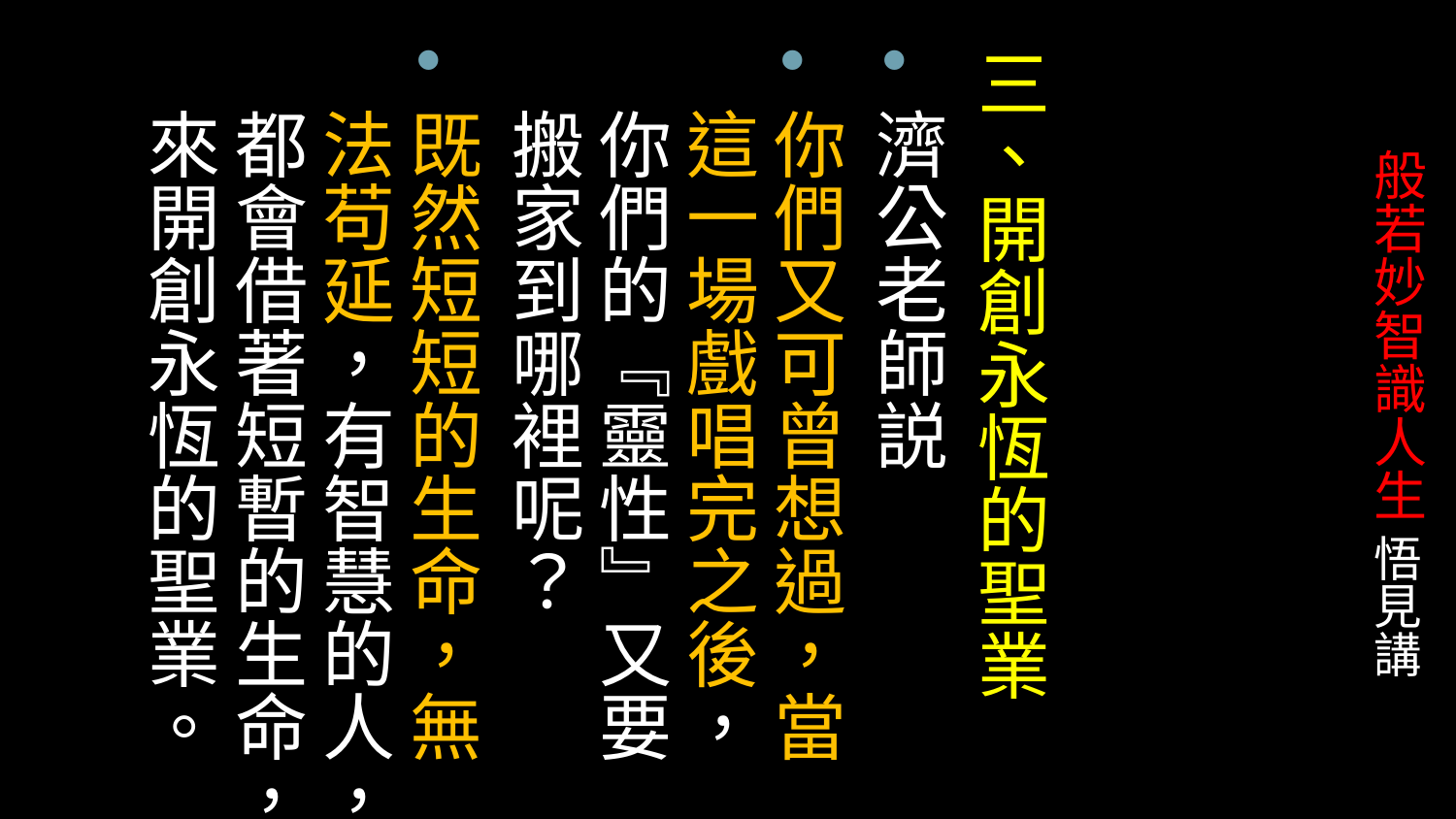

三、開創永恆的聖業
濟公老師説
你們又可曾想過，當這一場戲唱完之後，你們的『靈性』又要搬家到哪裡呢？
既然短短的生命，無法苟延，有智慧的人，都會借著短暫的生命，來開創永恆的聖業。

# 般若妙智識人生 悟見講